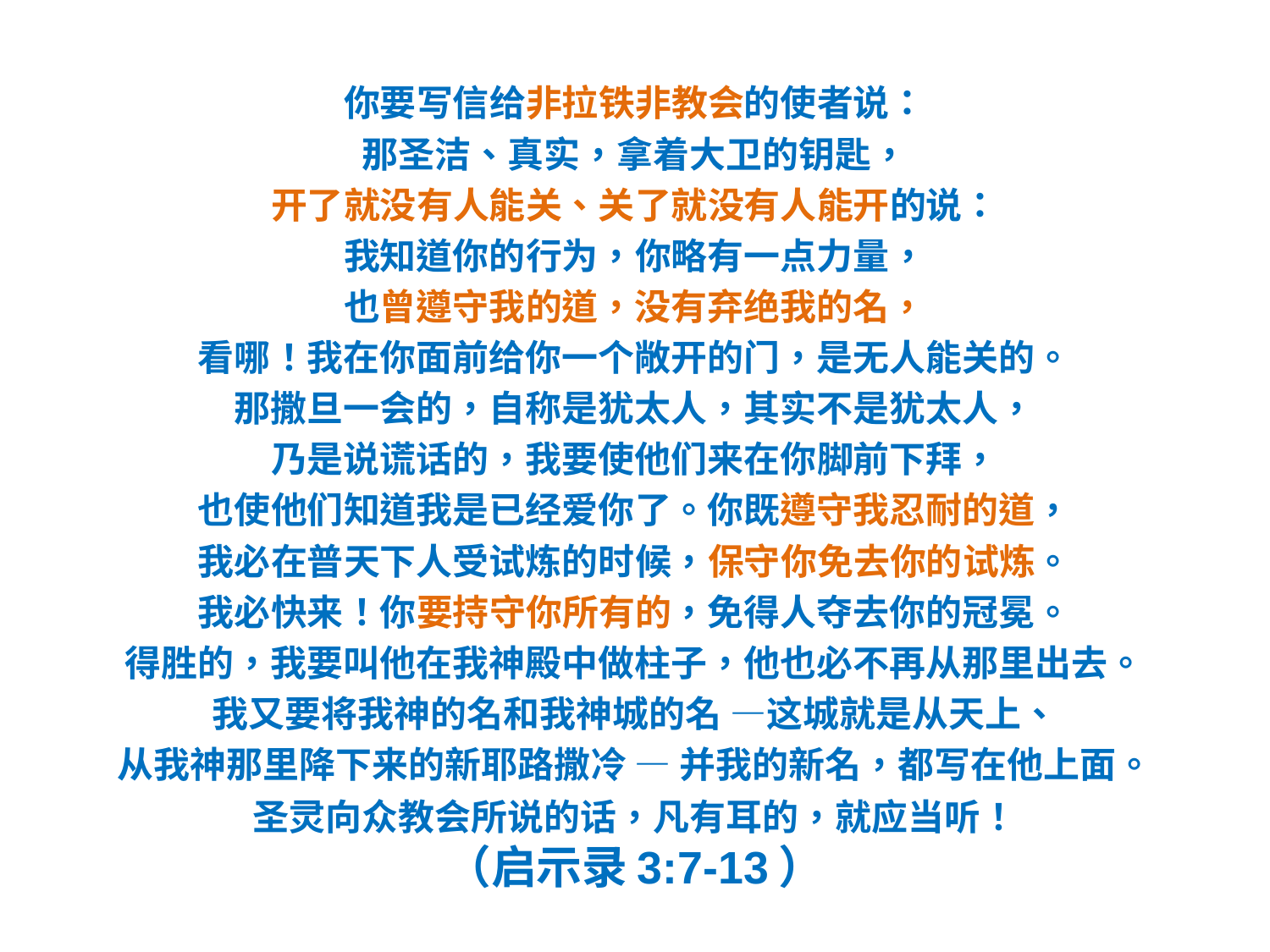

#
你要写信给非拉铁非教会的使者说：
那圣洁、真实，拿着大卫的钥匙，
开了就没有人能关、关了就没有人能开的说：
我知道你的行为，你略有一点力量，
也曾遵守我的道，没有弃绝我的名，
看哪！我在你面前给你一个敞开的门，是无人能关的。
那撒旦一会的，自称是犹太人，其实不是犹太人，
乃是说谎话的，我要使他们来在你脚前下拜，
也使他们知道我是已经爱你了。你既遵守我忍耐的道，
我必在普天下人受试炼的时候，保守你免去你的试炼。
我必快来！你要持守你所有的，免得人夺去你的冠冕。
得胜的，我要叫他在我神殿中做柱子，他也必不再从那里出去。
我又要将我神的名和我神城的名 —这城就是从天上、
从我神那里降下来的新耶路撒冷 — 并我的新名，都写在他上面。
圣灵向众教会所说的话，凡有耳的，就应当听！
（启示录3:7-13）